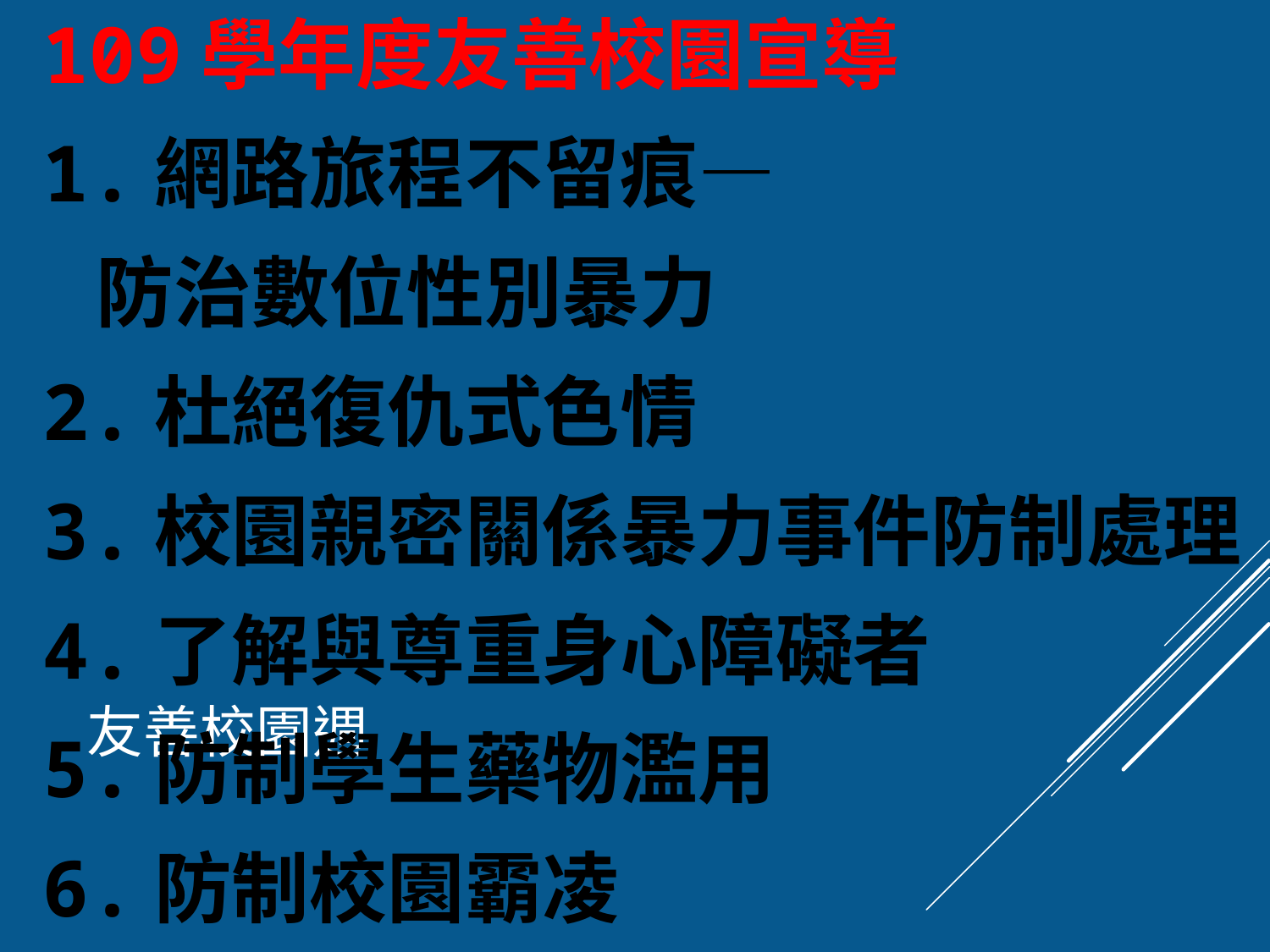

109學年度友善校園宣導
1.網路旅程不留痕—
  防治數位性別暴力
2.杜絕復仇式色情
3.校園親密關係暴力事件防制處理
4.了解與尊重身心障礙者
5.防制學生藥物濫用
6.防制校園霸凌
# 友善校園週